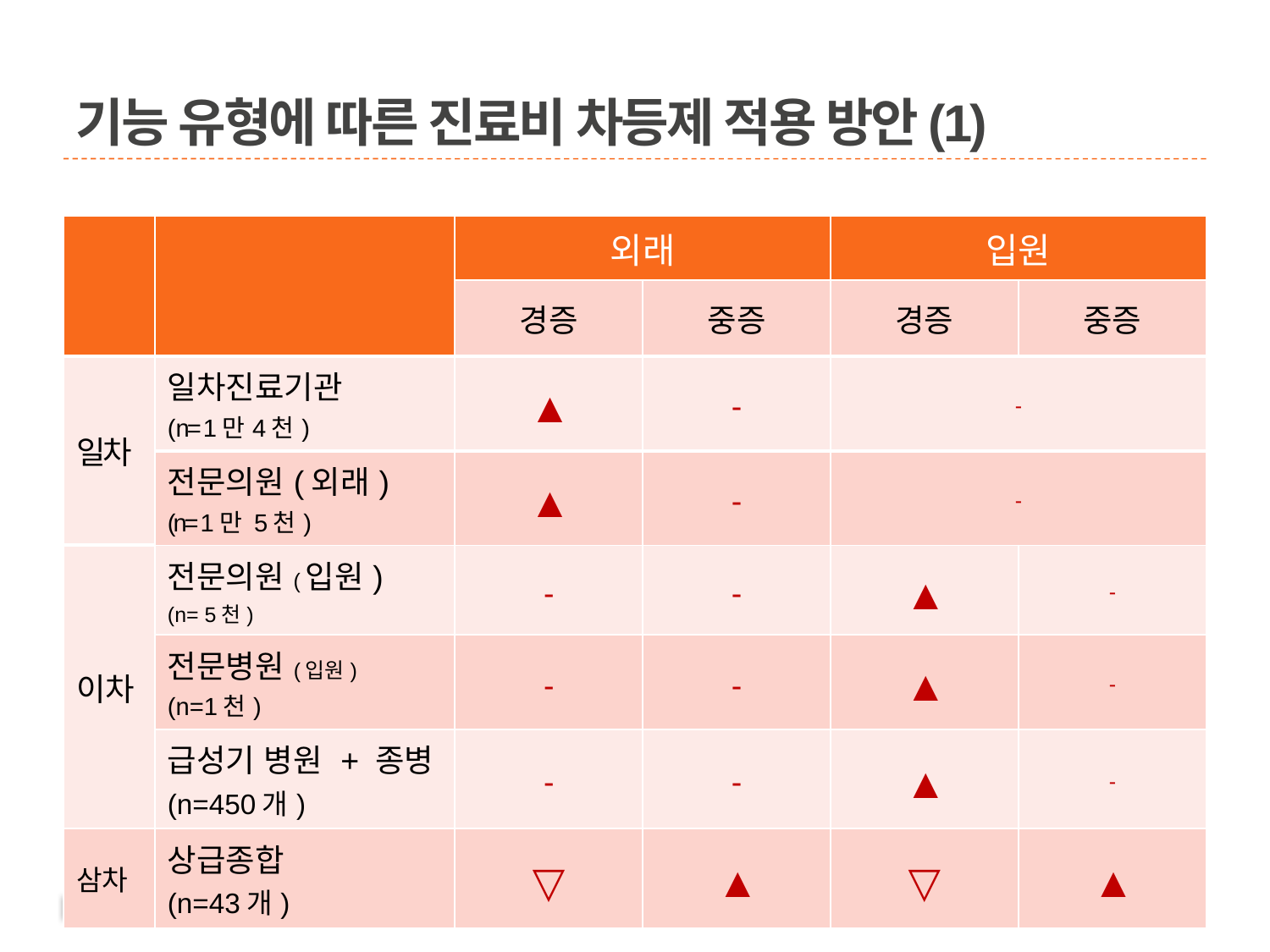

# 기능 유형에 따른 진료비 차등제 적용 방안(1)
|  |  | 외래 |  | 입원 |  |
| --- | --- | --- | --- | --- | --- |
|  |  | 경증 | 중증 | 경증 | 중증 |
| 일차 | 일차진료기관 (n= 1만4천) | ▲ | - | - |  |
|  | 전문의원(외래) (n= 1만 5천) | ▲ | - | - |  |
| 이차 | 전문의원(입원) (n= 5천) | - | - | ▲ | - |
|  | 전문병원(입원) (n=1천) | - | - | ▲ | - |
|  | 급성기 병원 + 종병 (n=450개) | - | - | ▲ | - |
| 삼차 | 상급종합 (n=43개) | ▽ | ▲ | ▽ | ▲ |